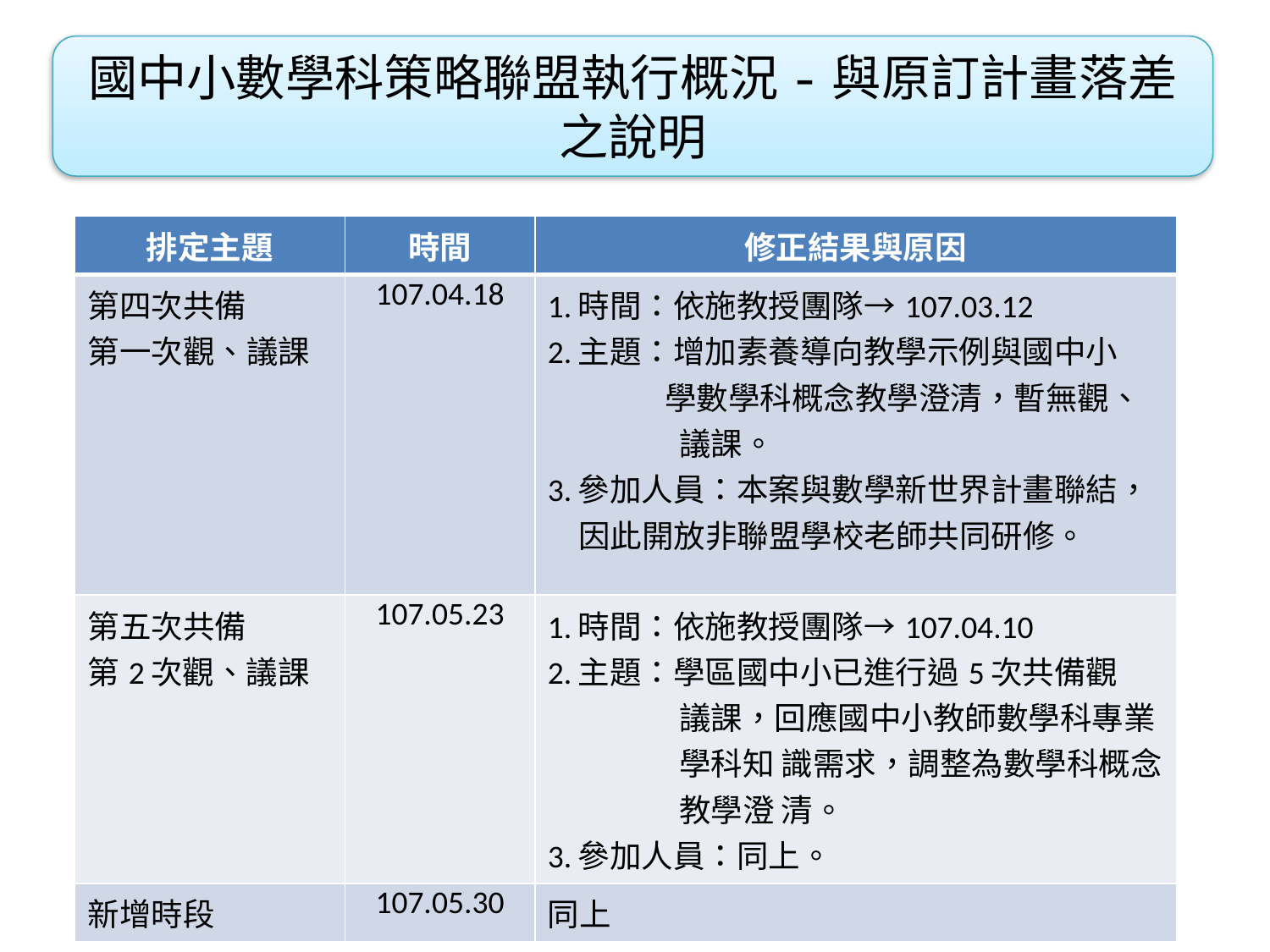

國中小數學科策略聯盟執行概況-與原訂計畫落差之說明
| 排定主題 | 時間 | 修正結果與原因 |
| --- | --- | --- |
| 第四次共備 第一次觀、議課 | 107.04.18 | 1.時間：依施教授團隊→107.03.12 2.主題：增加素養導向教學示例與國中小 學數學科概念教學澄清，暫無觀、 議課。 3.參加人員：本案與數學新世界計畫聯結， 因此開放非聯盟學校老師共同研修。 |
| 第五次共備 第2次觀、議課 | 107.05.23 | 1.時間：依施教授團隊→107.04.10 2.主題：學區國中小已進行過5次共備觀 議課，回應國中小教師數學科專業 學科知 識需求，調整為數學科概念 教學澄 清。 3.參加人員：同上。 |
| 新增時段 | 107.05.30 | 同上 |